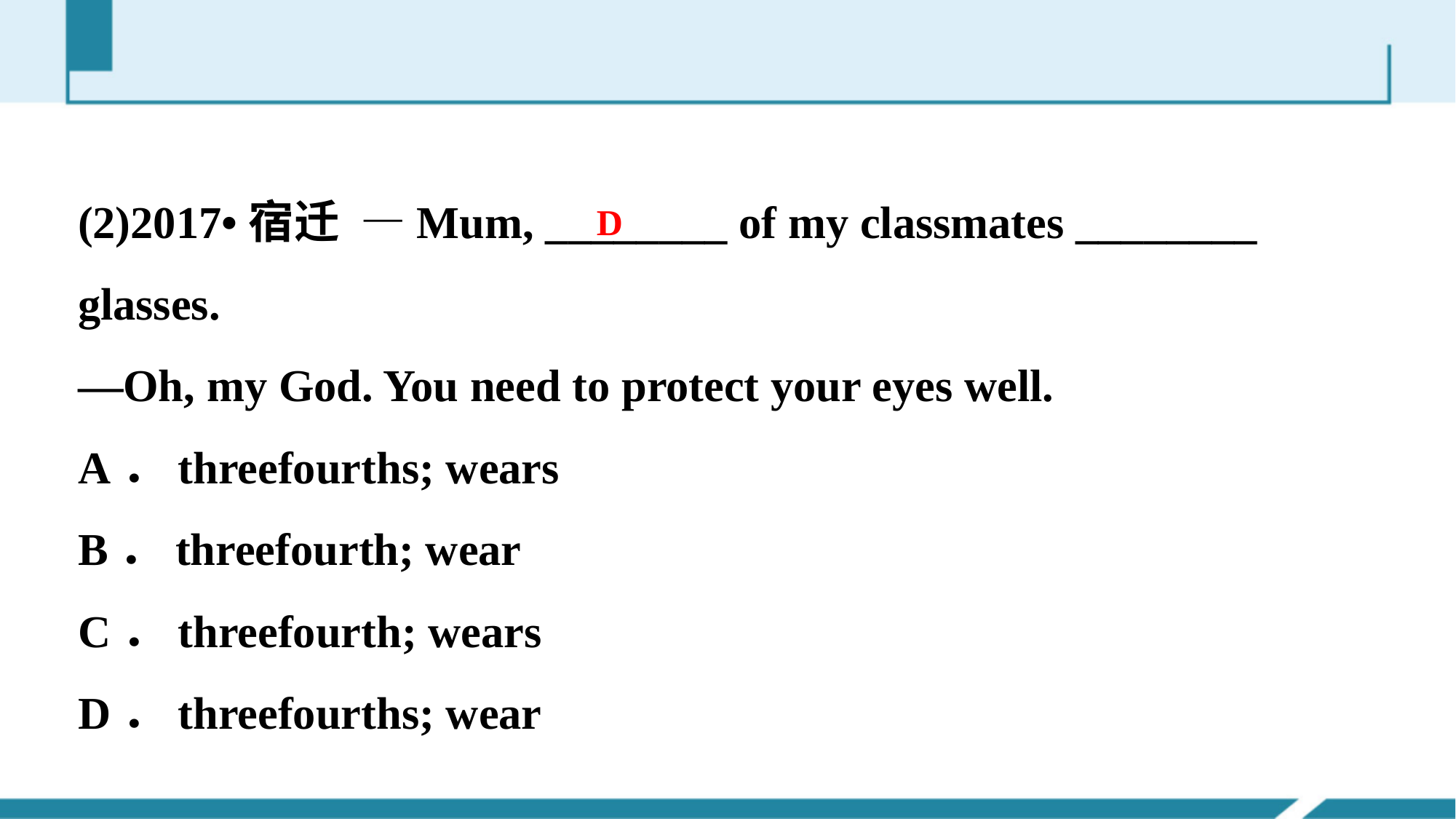

(2)2017•宿迁  —Mum, ________ of my classmates ________ glasses.
—Oh, my God. You need to protect your eyes well.
A．three­fourths; wears
B．three­fourth; wear
C．three­fourth; wears
D．three­fourths; wear
D